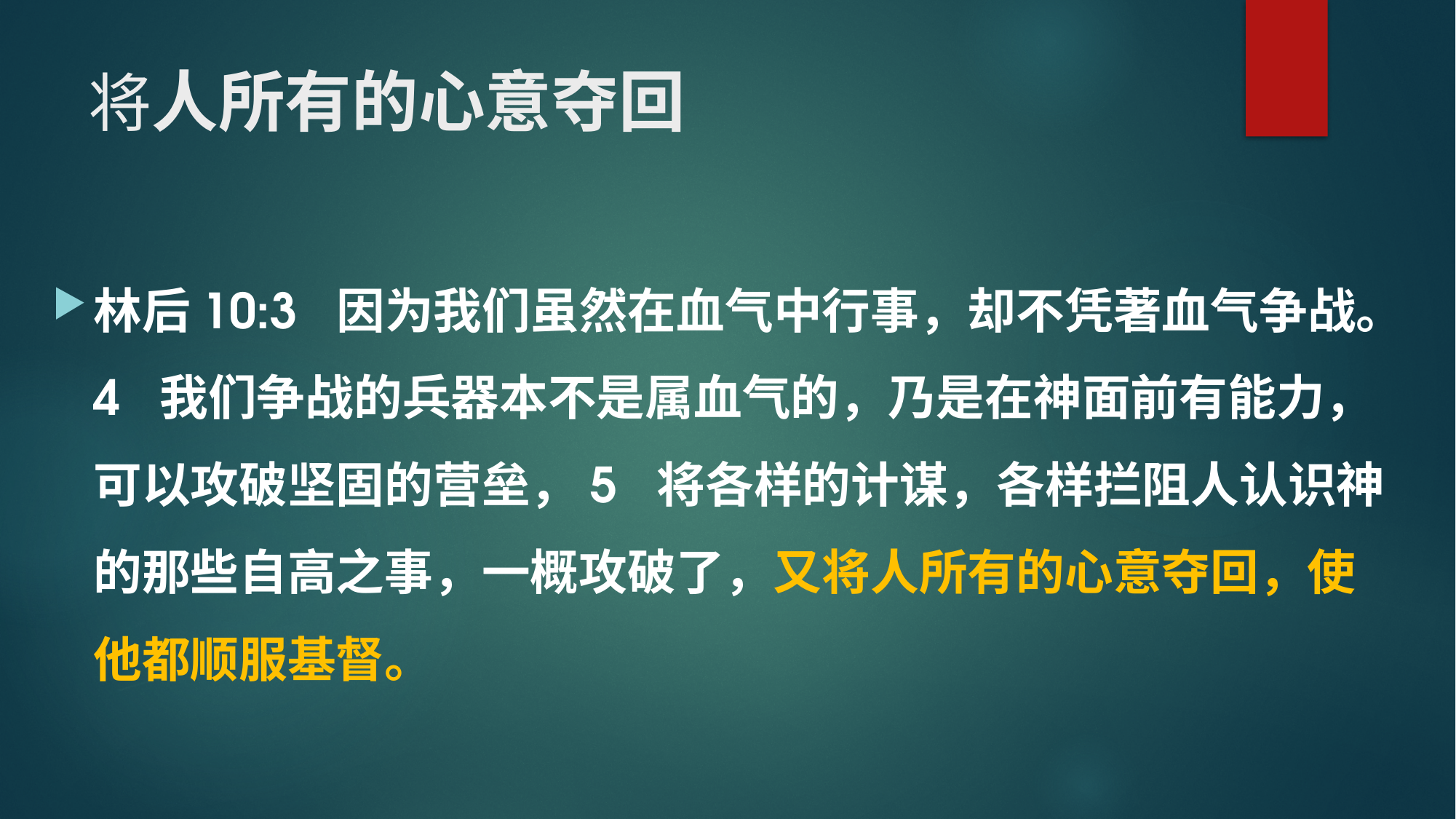

# 将人所有的心意夺回
林后10:3  因为我们虽然在血气中行事，却不凭著血气争战。4  我们争战的兵器本不是属血气的，乃是在神面前有能力，可以攻破坚固的营垒，5  将各样的计谋，各样拦阻人认识神的那些自高之事，一概攻破了，又将人所有的心意夺回，使他都顺服基督。